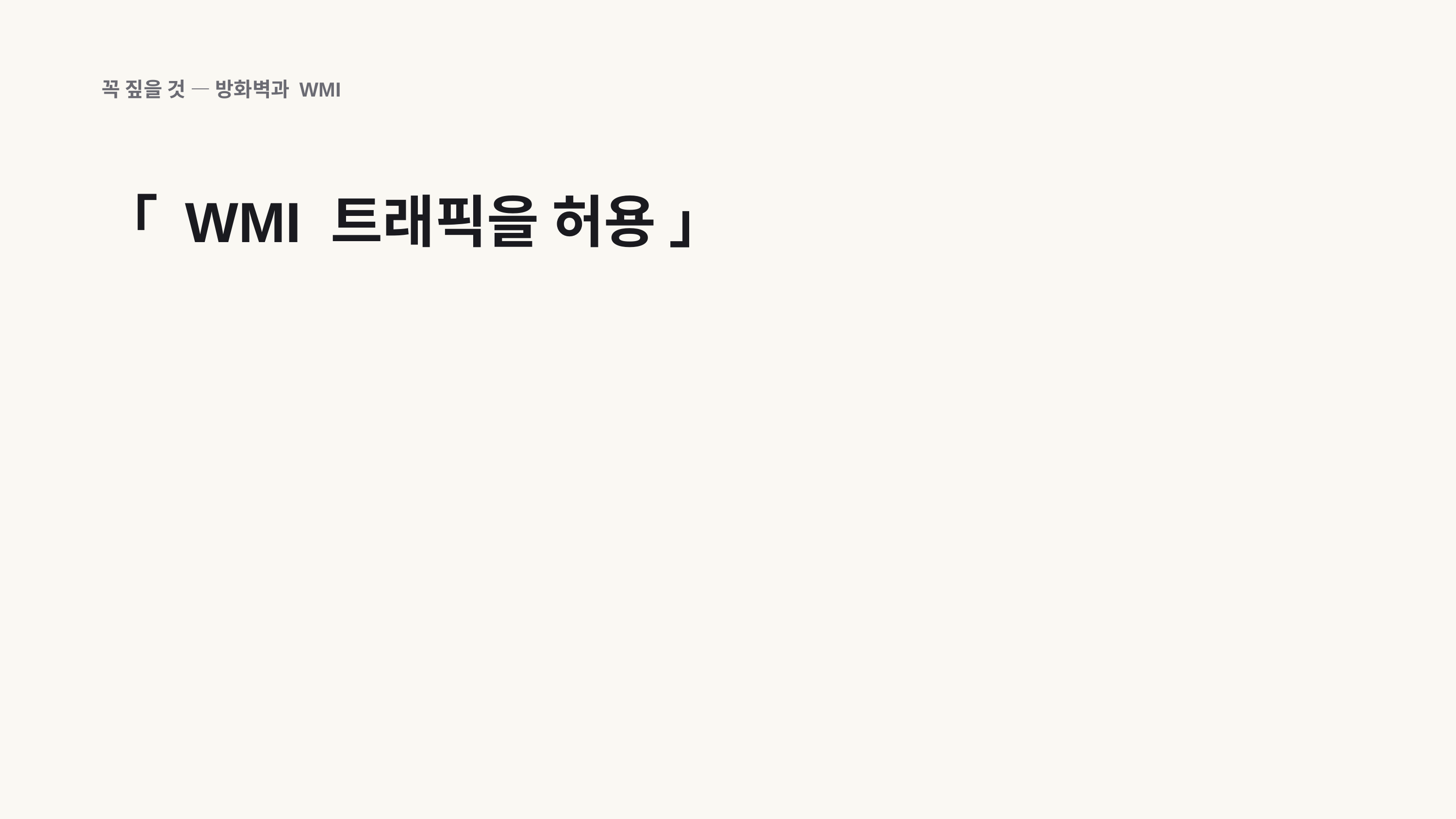

꼭 짚을 것 — 방화벽과 WMI
「 WMI 트래픽을 허용 」